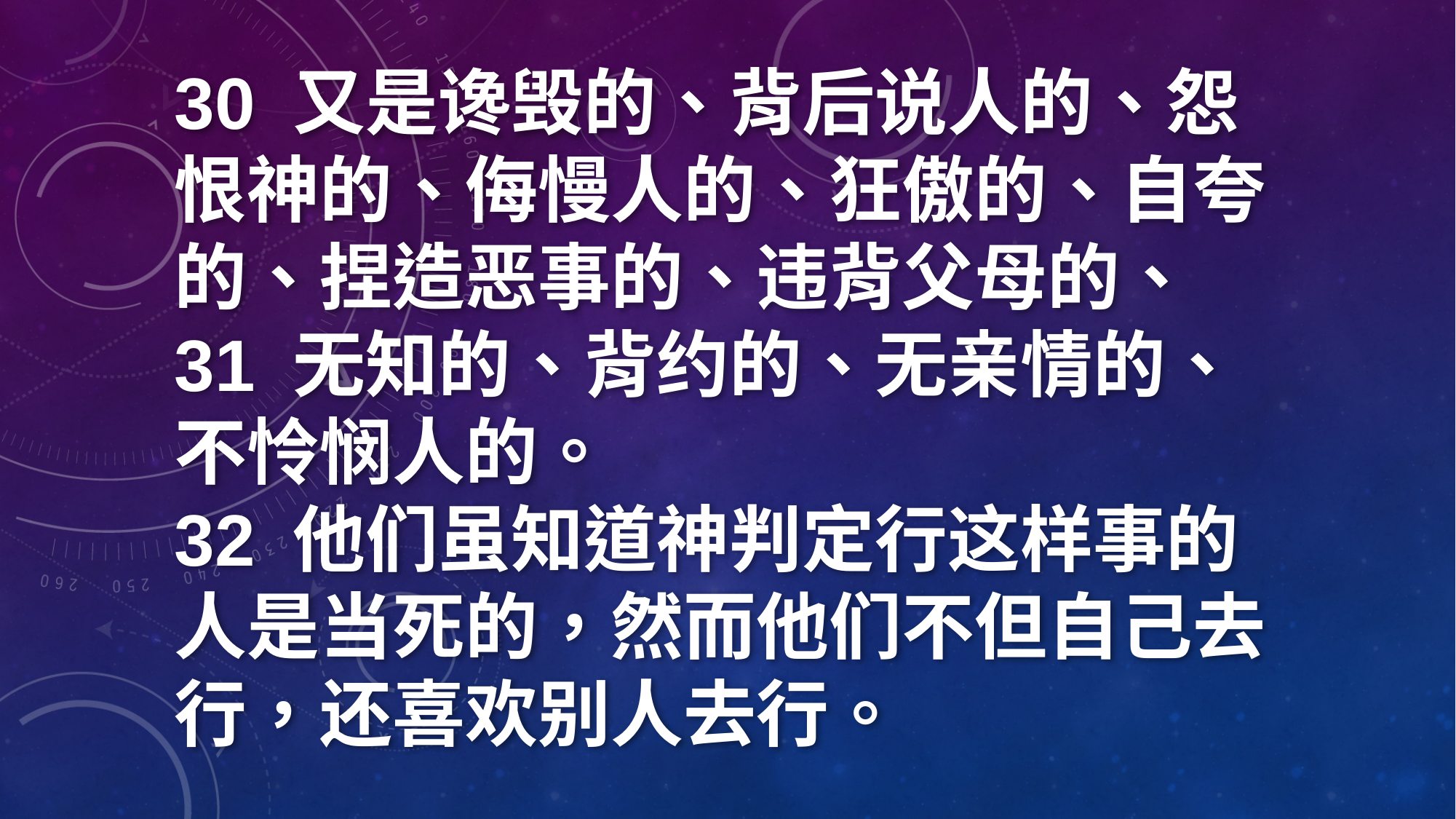

30 又是谗毁的、背后说人的、怨恨神的、侮慢人的、狂傲的、自夸的、捏造恶事的、违背父母的、 31 无知的、背约的、无亲情的、不怜悯人的。
32 他们虽知道神判定行这样事的人是当死的，然而他们不但自己去行，还喜欢别人去行。